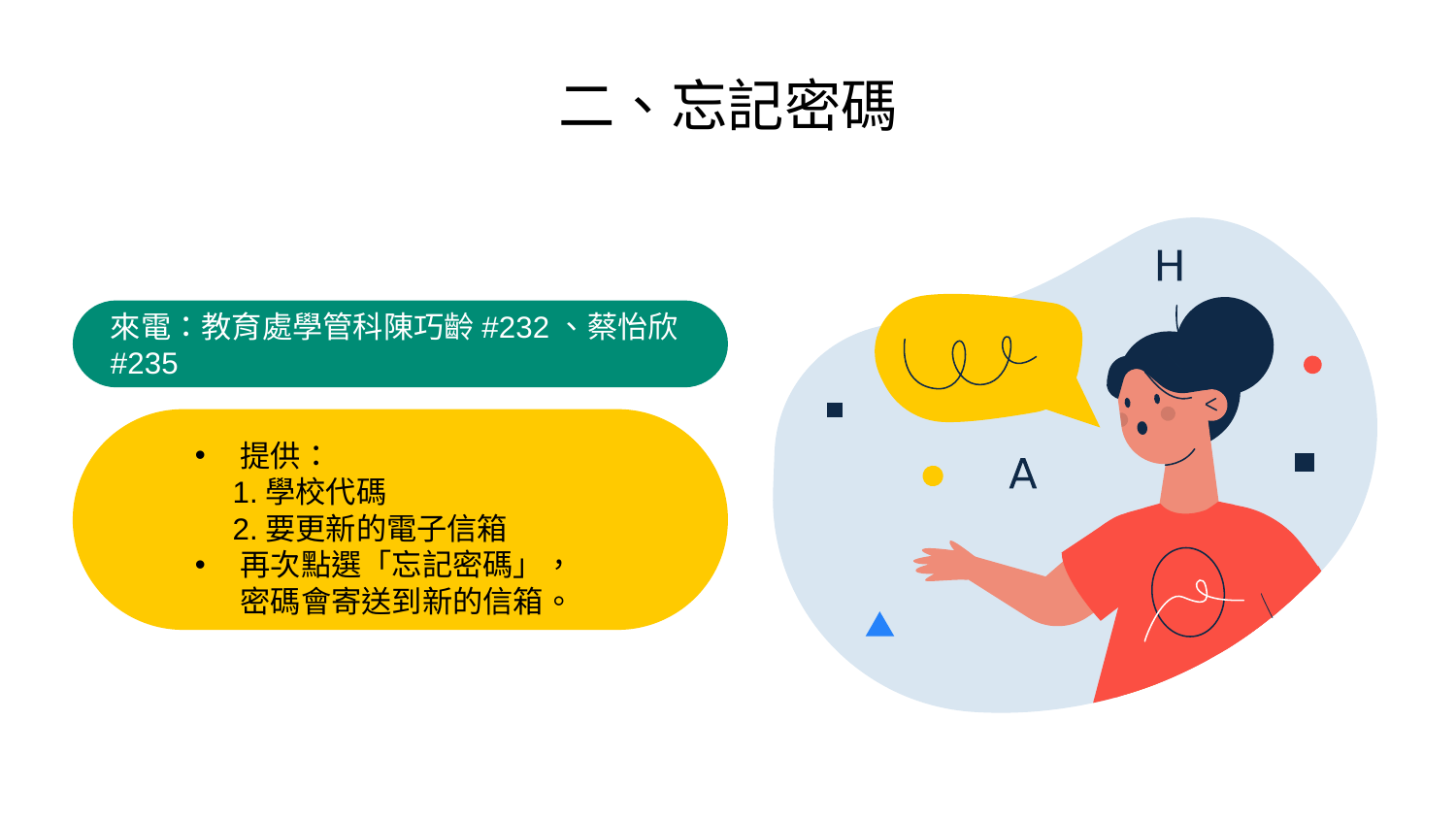

# 二、忘記密碼

來電：教育處學管科陳巧齡#232、蔡怡欣#235

提供：
　1.學校代碼
　2.要更新的電子信箱
再次點選「忘記密碼」，
密碼會寄送到新的信箱。